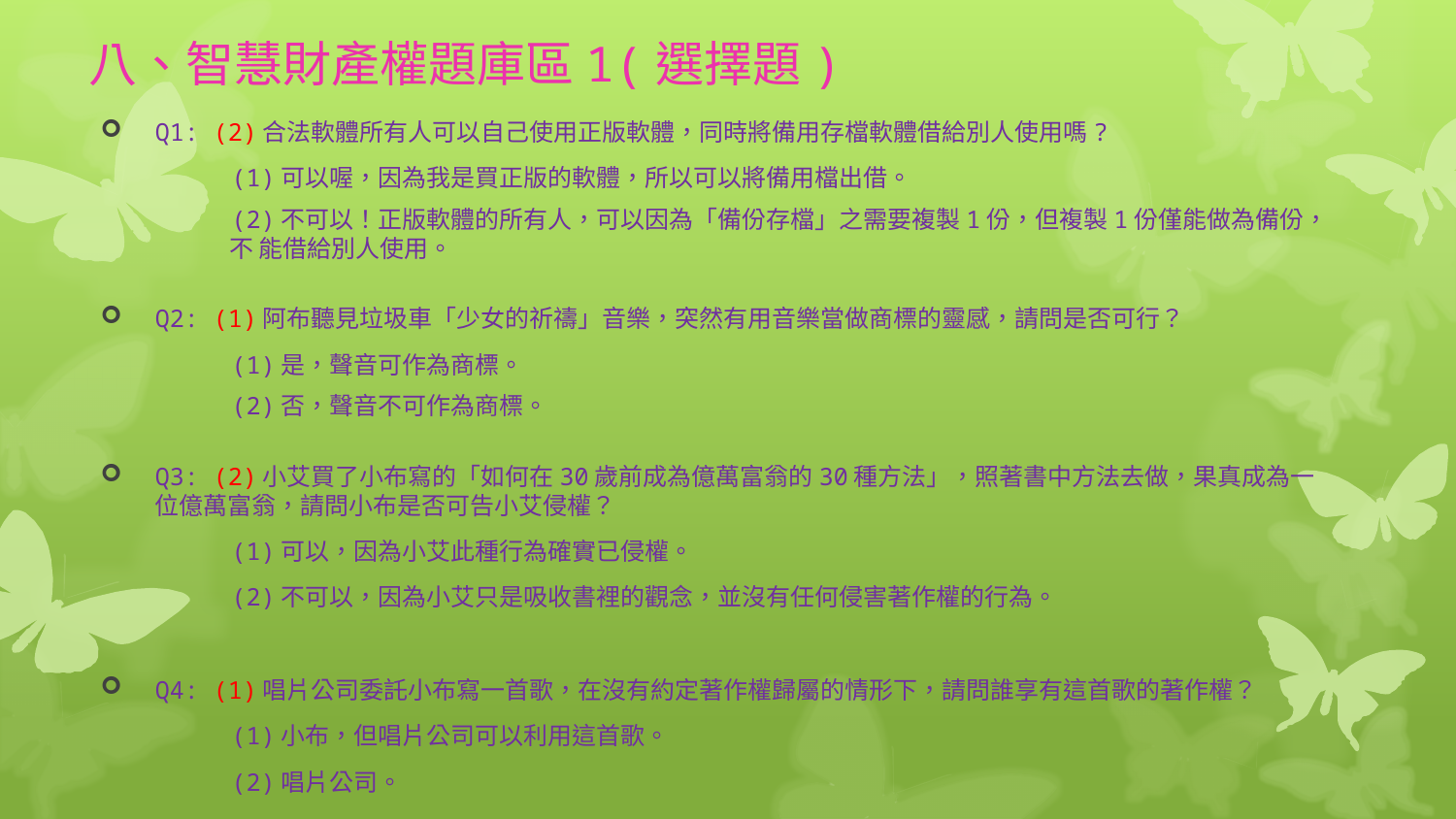

# 八、智慧財產權題庫區1(選擇題)
Q1: (2)合法軟體所有人可以自己使用正版軟體，同時將備用存檔軟體借給別人使用嗎?
         (1)可以喔，因為我是買正版的軟體，所以可以將備用檔出借。
         (2)不可以！正版軟體的所有人，可以因為「備份存檔」之需要複製1份，但複製1份僅能做為備份，不 能借給別人使用。
Q2: (1)阿布聽見垃圾車「少女的祈禱」音樂，突然有用音樂當做商標的靈感，請問是否可行？
         (1)是，聲音可作為商標。
         (2)否，聲音不可作為商標。
Q3: (2)小艾買了小布寫的「如何在30歲前成為億萬富翁的30種方法」，照著書中方法去做，果真成為一位億萬富翁，請問小布是否可告小艾侵權？
         (1)可以，因為小艾此種行為確實已侵權。
         (2)不可以，因為小艾只是吸收書裡的觀念，並沒有任何侵害著作權的行為。

Q4: (1)唱片公司委託小布寫一首歌，在沒有約定著作權歸屬的情形下，請問誰享有這首歌的著作權？
         (1)小布，但唱片公司可以利用這首歌。
         (2)唱片公司。